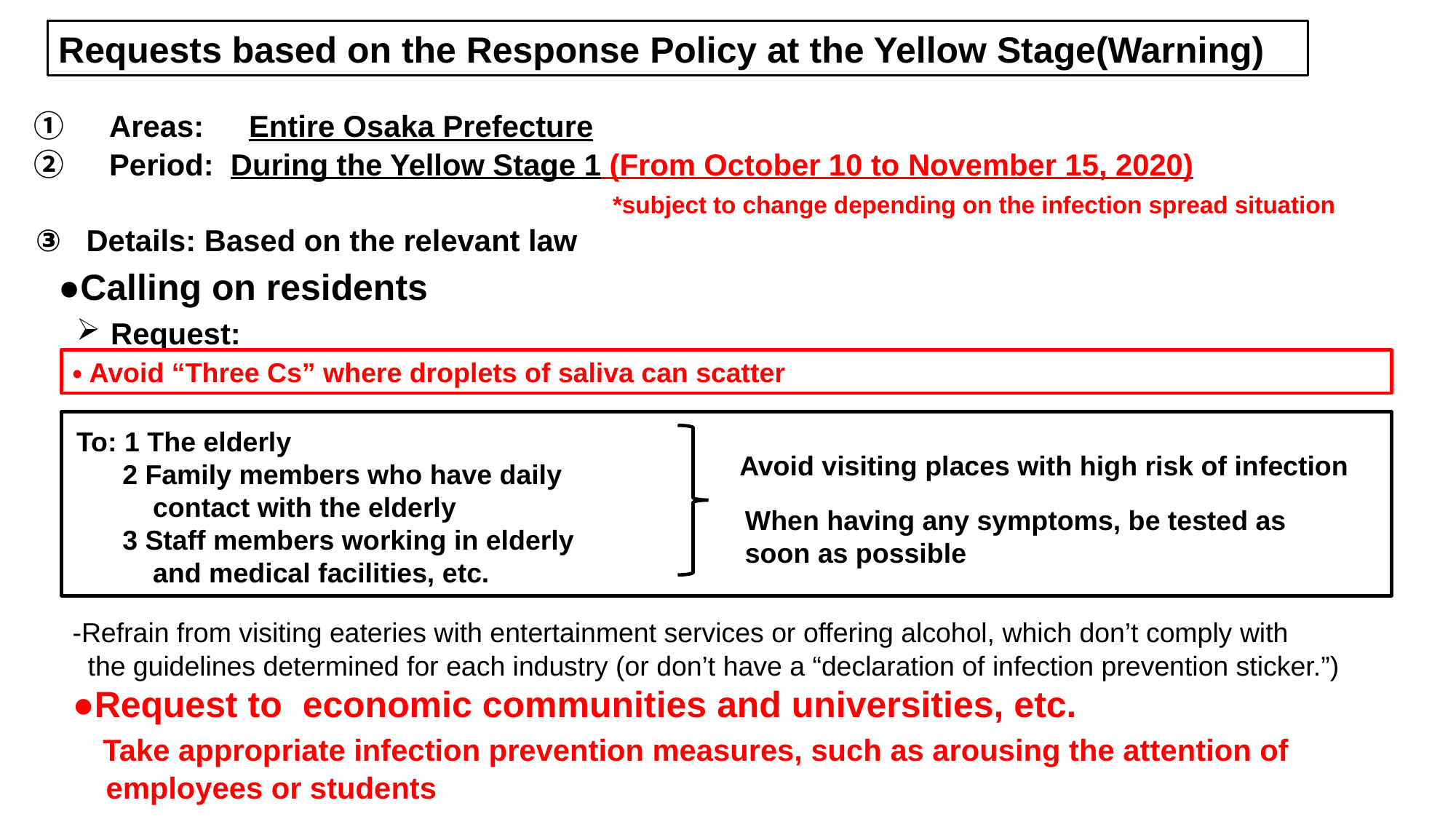

Requests based on the Response Policy at the Yellow Stage(Warning)
 ①　Areas:　Entire Osaka Prefecture
 ②　Period:  During the Yellow Stage 1 (From October 10 to November 15, 2020)
                                                                      *subject to change depending on the infection spread situation
 ③   Details: Based on the relevant law
●Calling on residents
Request:
・Avoid “Three Cs” where droplets of saliva can scatter
To: 1 The elderly
      2 Family members who have daily
          contact with the elderly
      3 Staff members working in elderly
          and medical facilities, etc.

Avoid visiting places with high risk of infection
 When having any symptoms, be tested as
 soon as possible
-Refrain from visiting eateries with entertainment services or offering alcohol, which don’t comply with
  the guidelines determined for each industry (or don’t have a “declaration of infection prevention sticker.”)
●Request to  economic communities and universities, etc.
   Take appropriate infection prevention measures, such as arousing the attention of
    employees or students